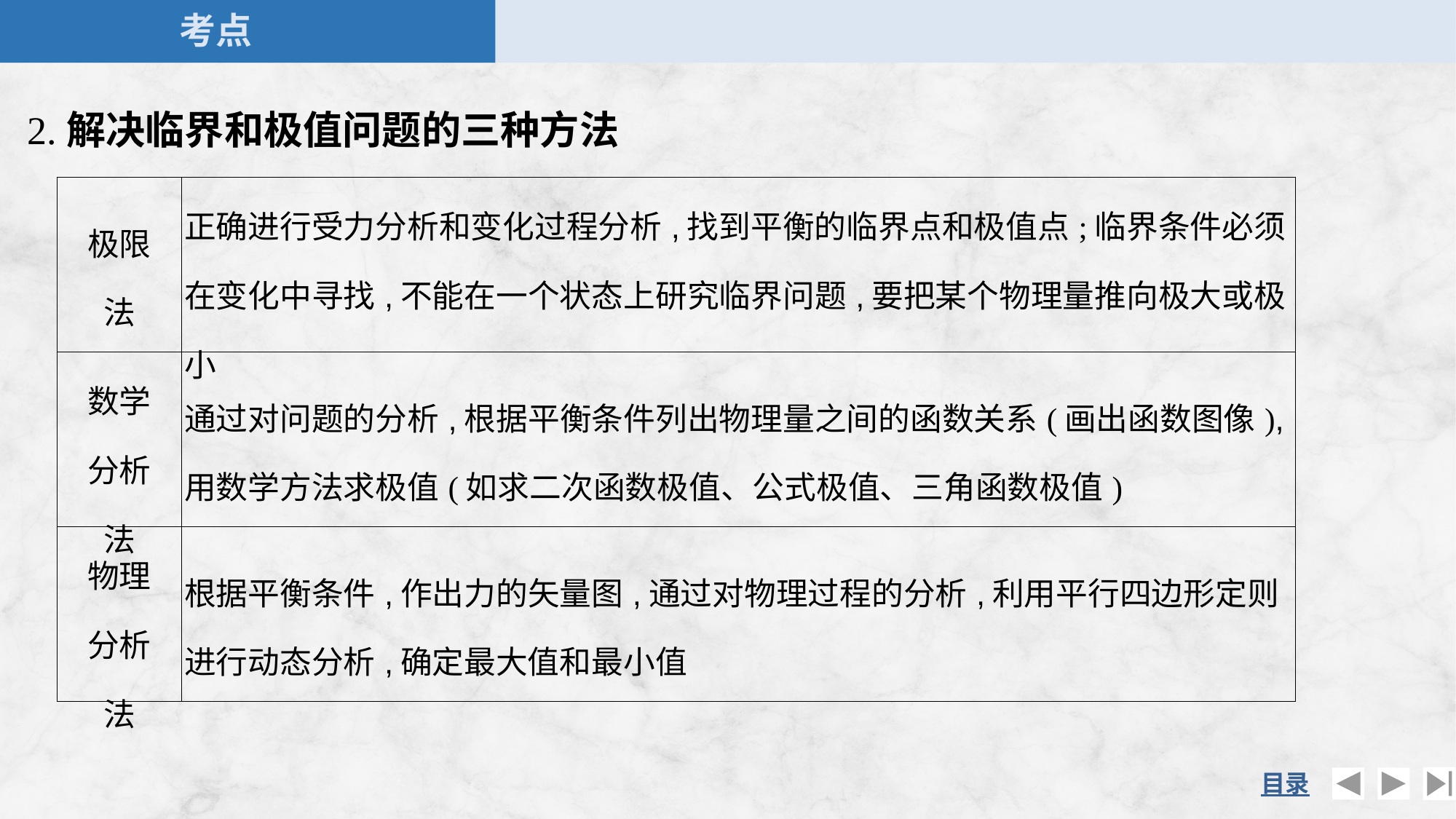

2.解决临界和极值问题的三种方法
| 极限 法 | 正确进行受力分析和变化过程分析,找到平衡的临界点和极值点;临界条件必须在变化中寻找,不能在一个状态上研究临界问题,要把某个物理量推向极大或极小 |
| --- | --- |
| 数学 分析 法 | 通过对问题的分析,根据平衡条件列出物理量之间的函数关系(画出函数图像),用数学方法求极值(如求二次函数极值、公式极值、三角函数极值) |
| 物理 分析 法 | 根据平衡条件,作出力的矢量图,通过对物理过程的分析,利用平行四边形定则进行动态分析,确定最大值和最小值 |